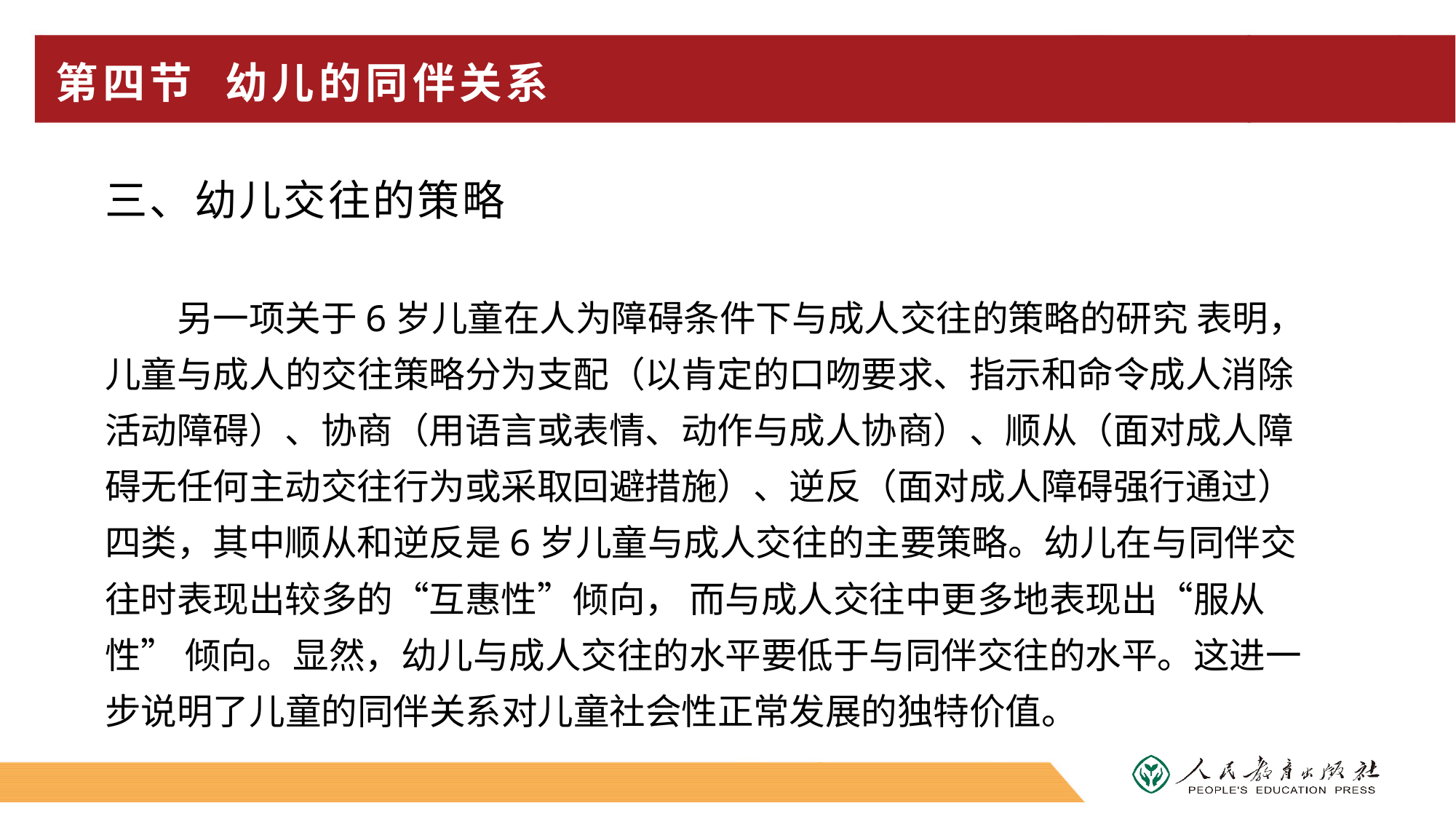

# 第四节  幼儿的同伴关系
三、幼儿交往的策略
另一项关于6岁儿童在人为障碍条件下与成人交往的策略的研究 表明，儿童与成人的交往策略分为支配（以肯定的口吻要求、指示和命令成人消除活动障碍）、协商（用语言或表情、动作与成人协商）、顺从（面对成人障碍无任何主动交往行为或采取回避措施）、逆反（面对成人障碍强行通过）四类，其中顺从和逆反是6岁儿童与成人交往的主要策略。幼儿在与同伴交往时表现出较多的“互惠性”倾向， 而与成人交往中更多地表现出“服从性” 倾向。显然，幼儿与成人交往的水平要低于与同伴交往的水平。这进一步说明了儿童的同伴关系对儿童社会性正常发展的独特价值。